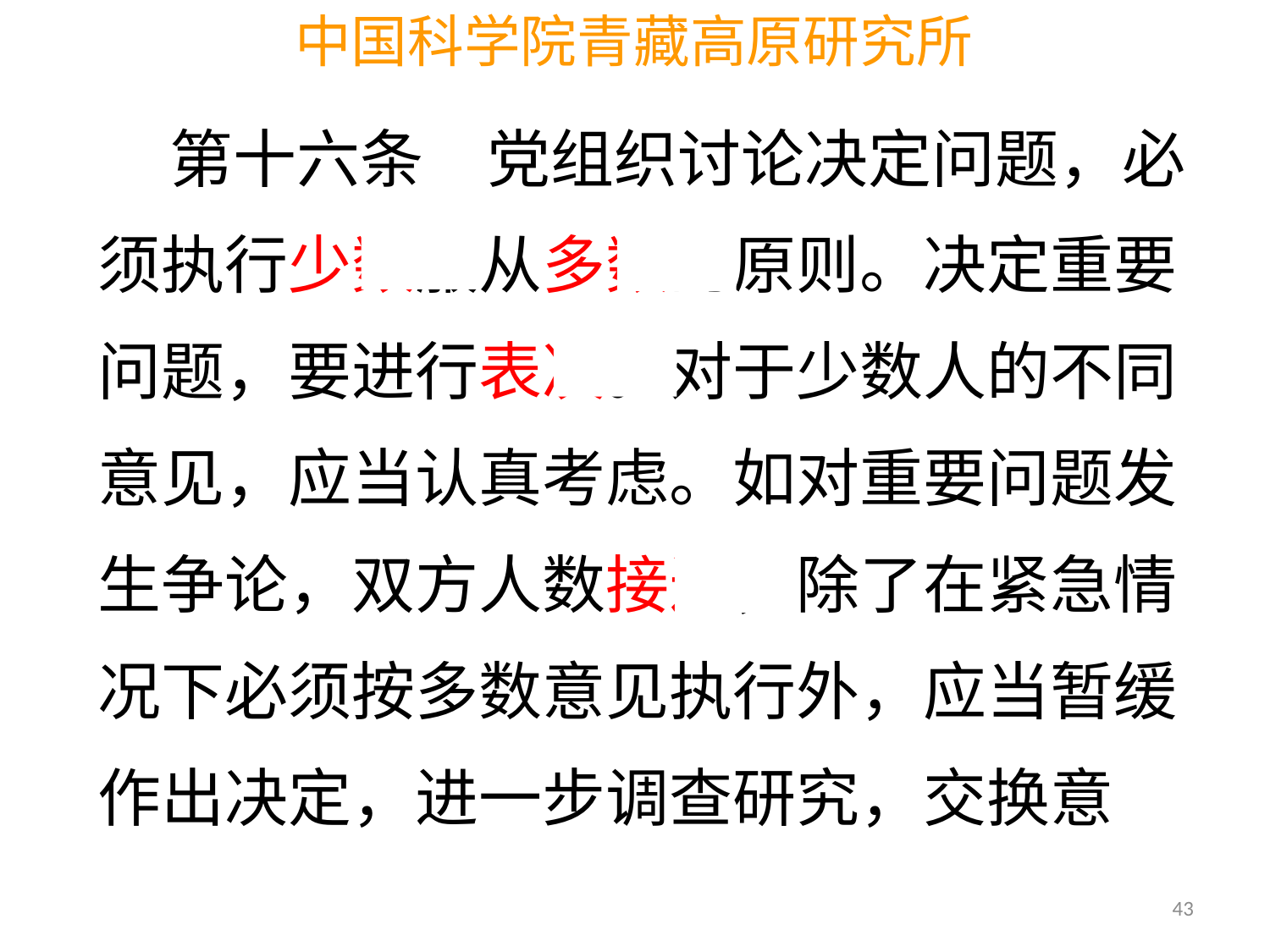

# 第十六条　党组织讨论决定问题，必须执行少数服从多数的原则。决定重要问题，要进行表决。对于少数人的不同意见，应当认真考虑。如对重要问题发生争论，双方人数接近，除了在紧急情况下必须按多数意见执行外，应当暂缓作出决定，进一步调查研究，交换意

43